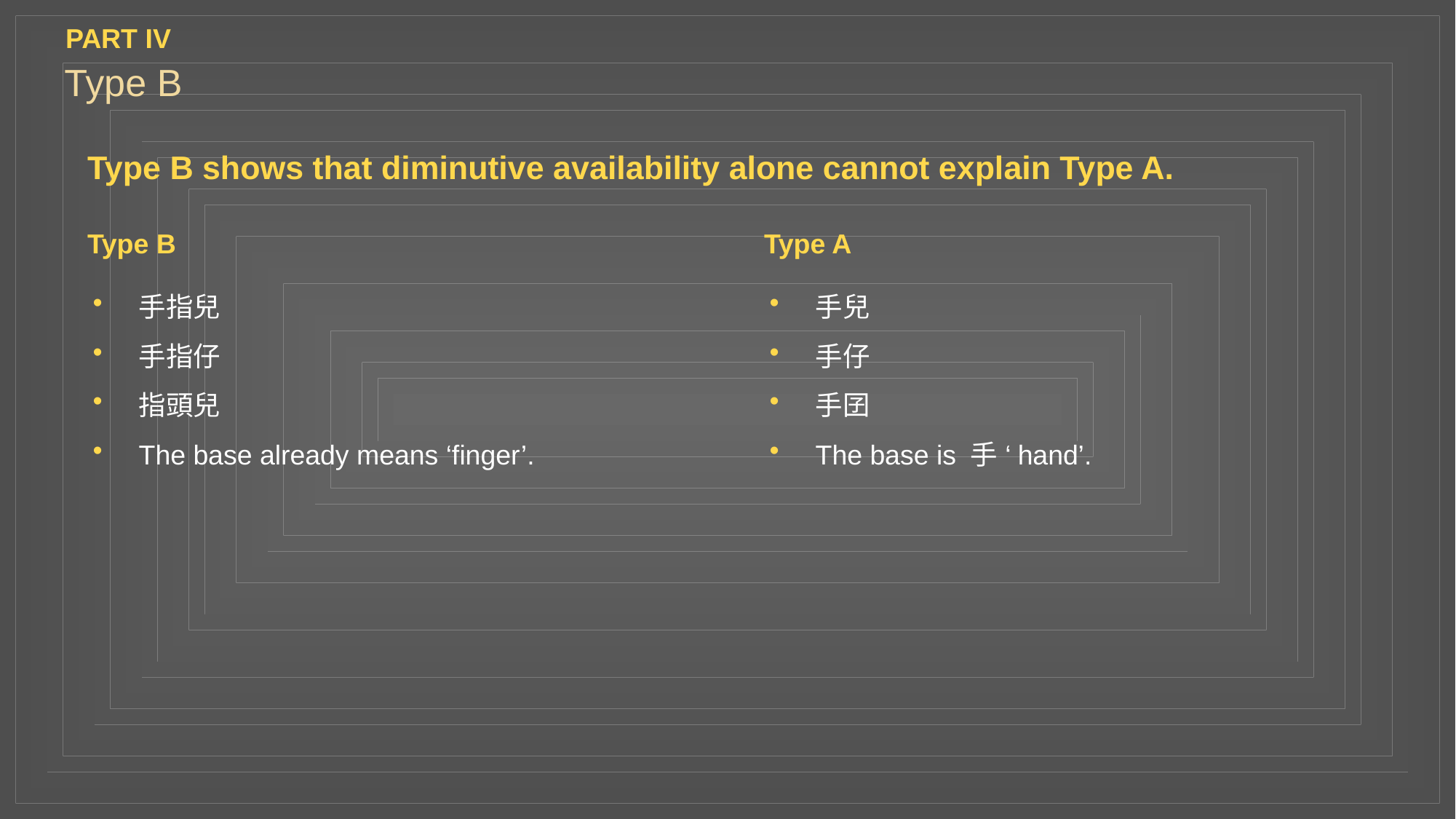

PART IV
Type B
Type B shows that diminutive availability alone cannot explain Type A.
Type B
Type A
手指兒
手兒
•
•
手指仔
手仔
•
•
指頭兒
手囝
•
•
The base already means ‘finger’.
The base is 手 ‘hand’.
•
•